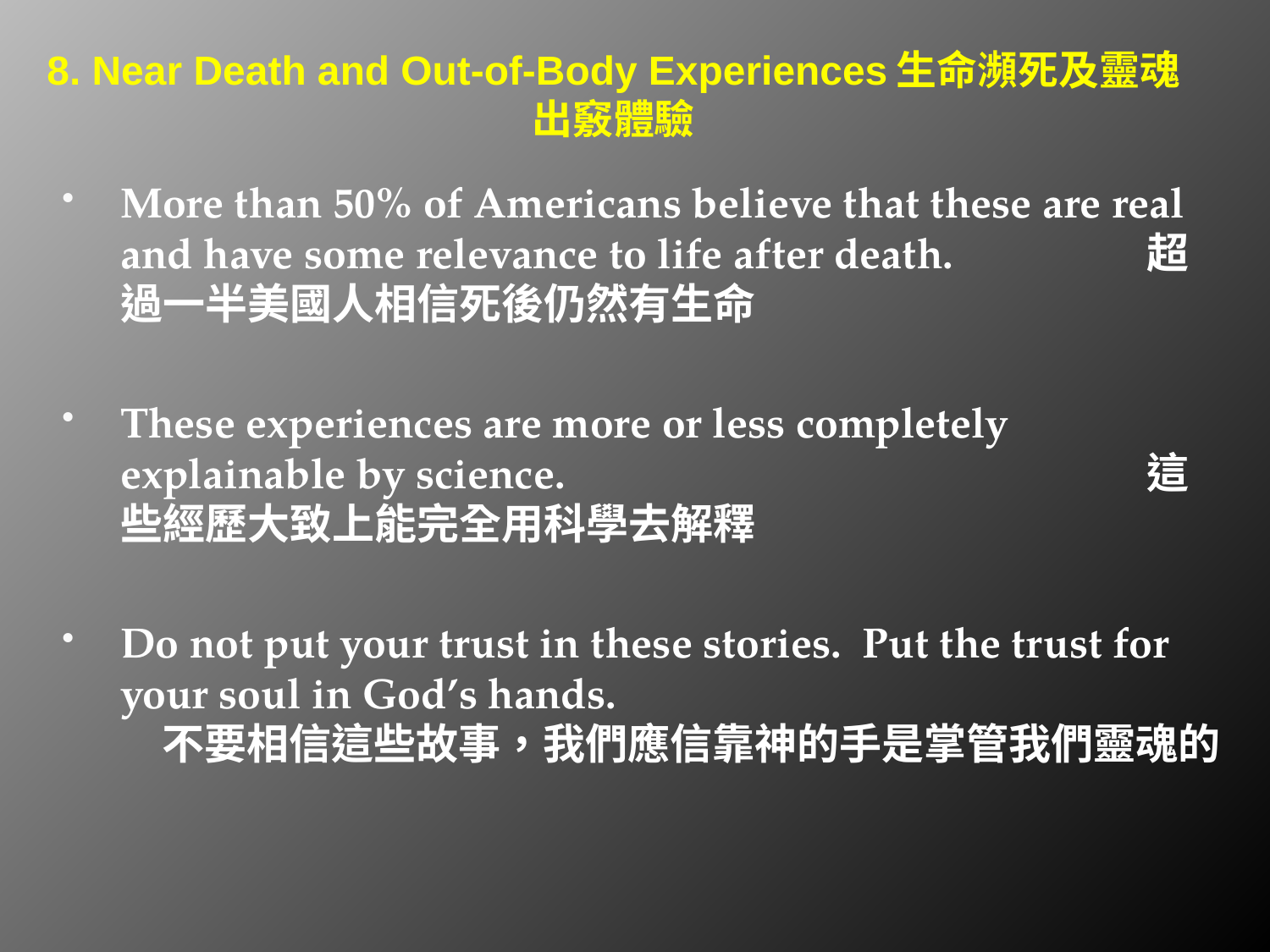

# 8. Near Death and Out-of-Body Experiences生命瀕死及靈魂出竅體驗
More than 50% of Americans believe that these are real and have some relevance to life after death. 	            超過一半美國人相信死後仍然有生命

These experiences are more or less completely explainable by science. 				            這些經歷大致上能完全用科學去解釋

Do not put your trust in these stories.  Put the trust for your soul in God’s hands.  			     	            不要相信這些故事，我們應信靠神的手是掌管我們靈魂的